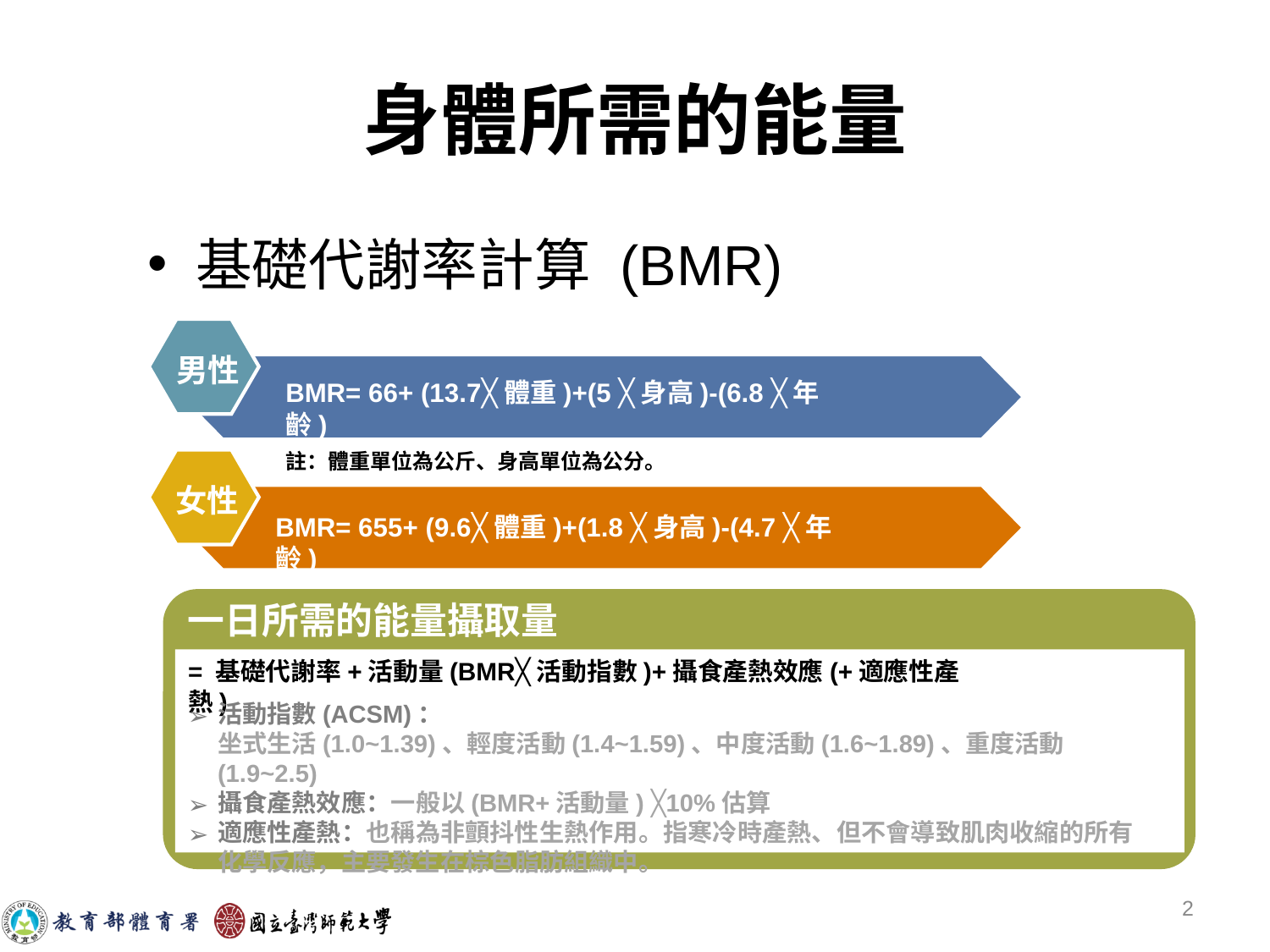

# 身體所需的能量
基礎代謝率計算 (BMR)

男性

BMR= 66+ (13.7╳體重)+(5 ╳身高)-(6.8 ╳年齡)
註：體重單位為公斤、身高單位為公分。

女性

BMR= 655+ (9.6╳體重)+(1.8 ╳身高)-(4.7 ╳年齡)

一日所需的能量攝取量

= 基礎代謝率+活動量(BMR╳活動指數)+攝食產熱效應(+適應性產熱)
活動指數(ACSM)：
坐式生活(1.0~1.39)、輕度活動(1.4~1.59)、中度活動(1.6~1.89)、重度活動(1.9~2.5)
攝食產熱效應：一般以(BMR+活動量) ╳10%估算
適應性產熱：也稱為非顫抖性生熱作用。指寒冷時產熱、但不會導致肌肉收縮的所有
化學反應，主要發生在棕色脂肪組織中。
2